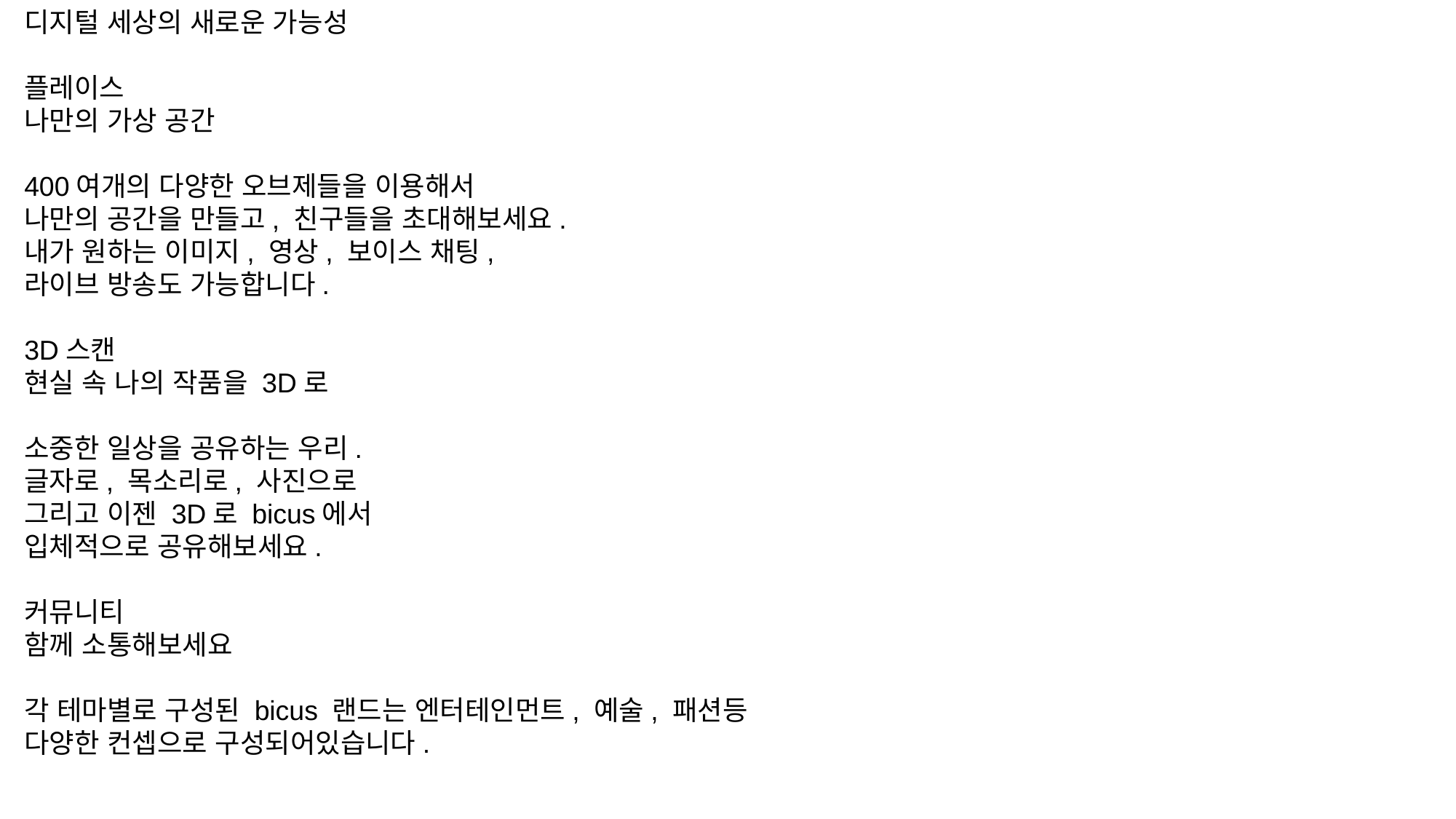

디지털 세상의 새로운 가능성

플레이스
나만의 가상 공간

400여개의 다양한 오브제들을 이용해서
나만의 공간을 만들고, 친구들을 초대해보세요.
내가 원하는 이미지, 영상, 보이스 채팅,
라이브 방송도 가능합니다.

3D스캔
현실 속 나의 작품을 3D로

소중한 일상을 공유하는 우리.
글자로, 목소리로, 사진으로
그리고 이젠 3D로 bicus에서
입체적으로 공유해보세요.

커뮤니티
함께 소통해보세요

각 테마별로 구성된 bicus 랜드는 엔터테인먼트, 예술, 패션등
다양한 컨셉으로 구성되어있습니다.